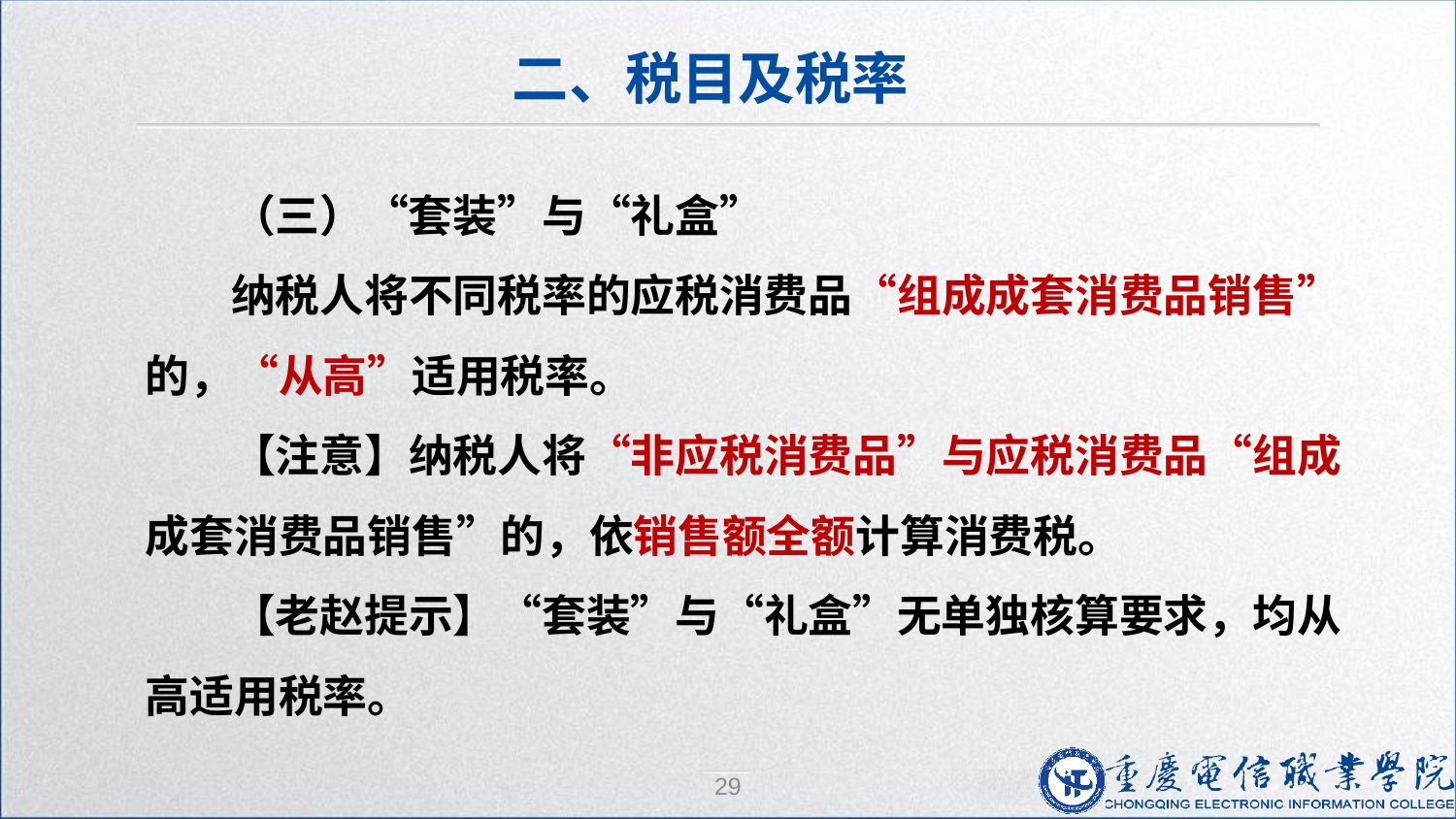

二、税目及税率
（三）“套装”与“礼盒”
纳税人将不同税率的应税消费品“组成成套消费品销售”的，“从高”适用税率。
【注意】纳税人将“非应税消费品”与应税消费品“组成成套消费品销售”的，依销售额全额计算消费税。
【老赵提示】“套装”与“礼盒”无单独核算要求，均从高适用税率。
29